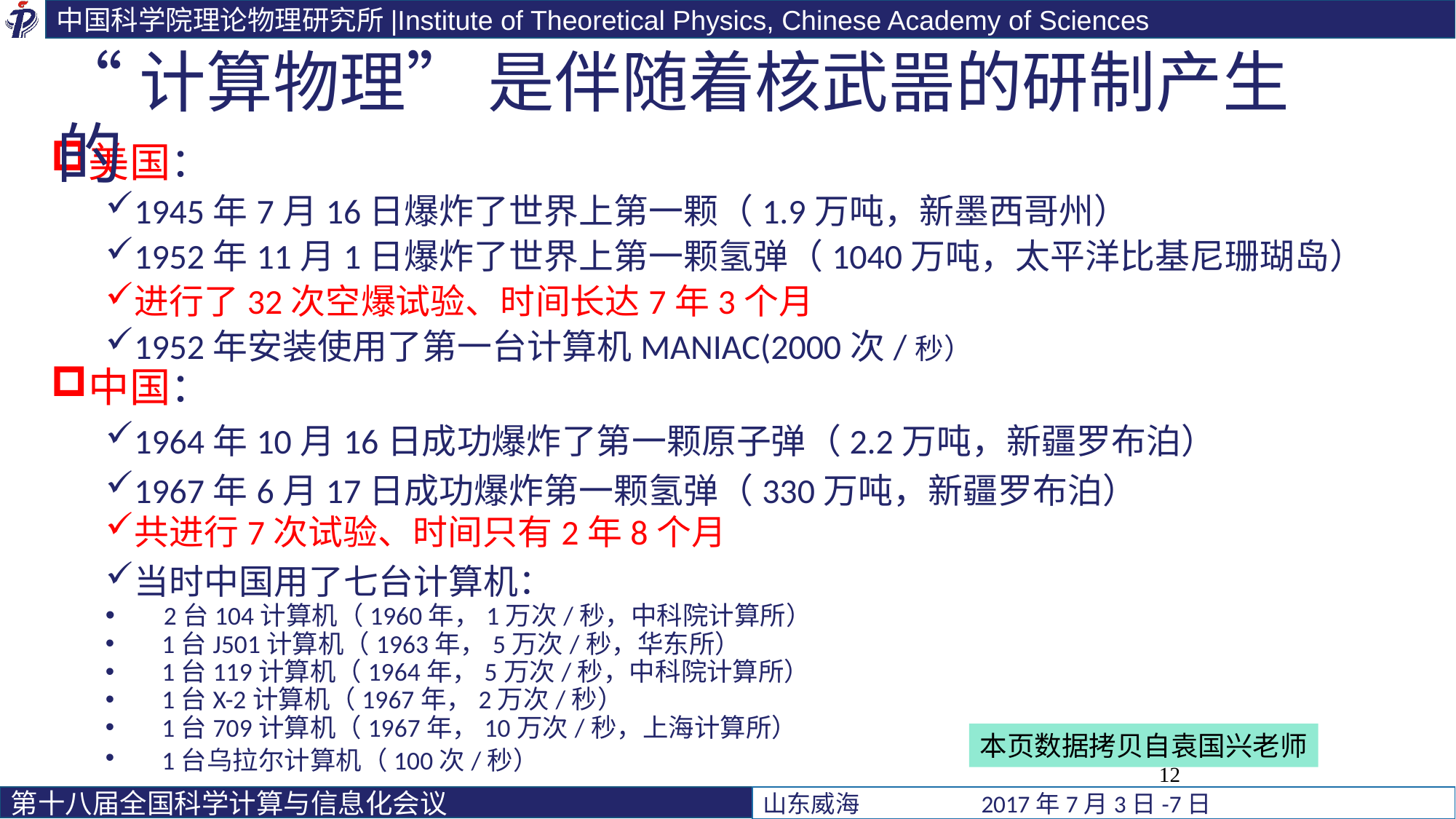

“计算物理” 是伴随着核武噐的研制产生的
美国：
1945年7月16日爆炸了世界上第一颗（1.9万吨，新墨西哥州）
1952年11月1日爆炸了世界上第一颗氢弹（1040万吨，太平洋比基尼珊瑚岛）
进行了32次空爆试验、时间长达7年3个月
1952年安装使用了第一台计算机MANIAC(2000次/秒）
中国：
1964年10月16日成功爆炸了第一颗原子弹（2.2万吨，新疆罗布泊）
1967年6月17日成功爆炸第一颗氢弹（330万吨，新疆罗布泊）
共进行7次试验、时间只有2年8个月
当时中国用了七台计算机：
     2台104计算机（1960年，1万次/秒，中科院计算所）
     1台J501计算机（1963年，5万次/秒，华东所）
     1台119计算机（1964年，5万次/秒，中科院计算所）
     1台X-2计算机（1967年，2万次/秒）
     1台709计算机（1967年，10万次/秒，上海计算所）
     1台乌拉尔计算机（100次/秒）
本页数据拷贝自袁国兴老师
12